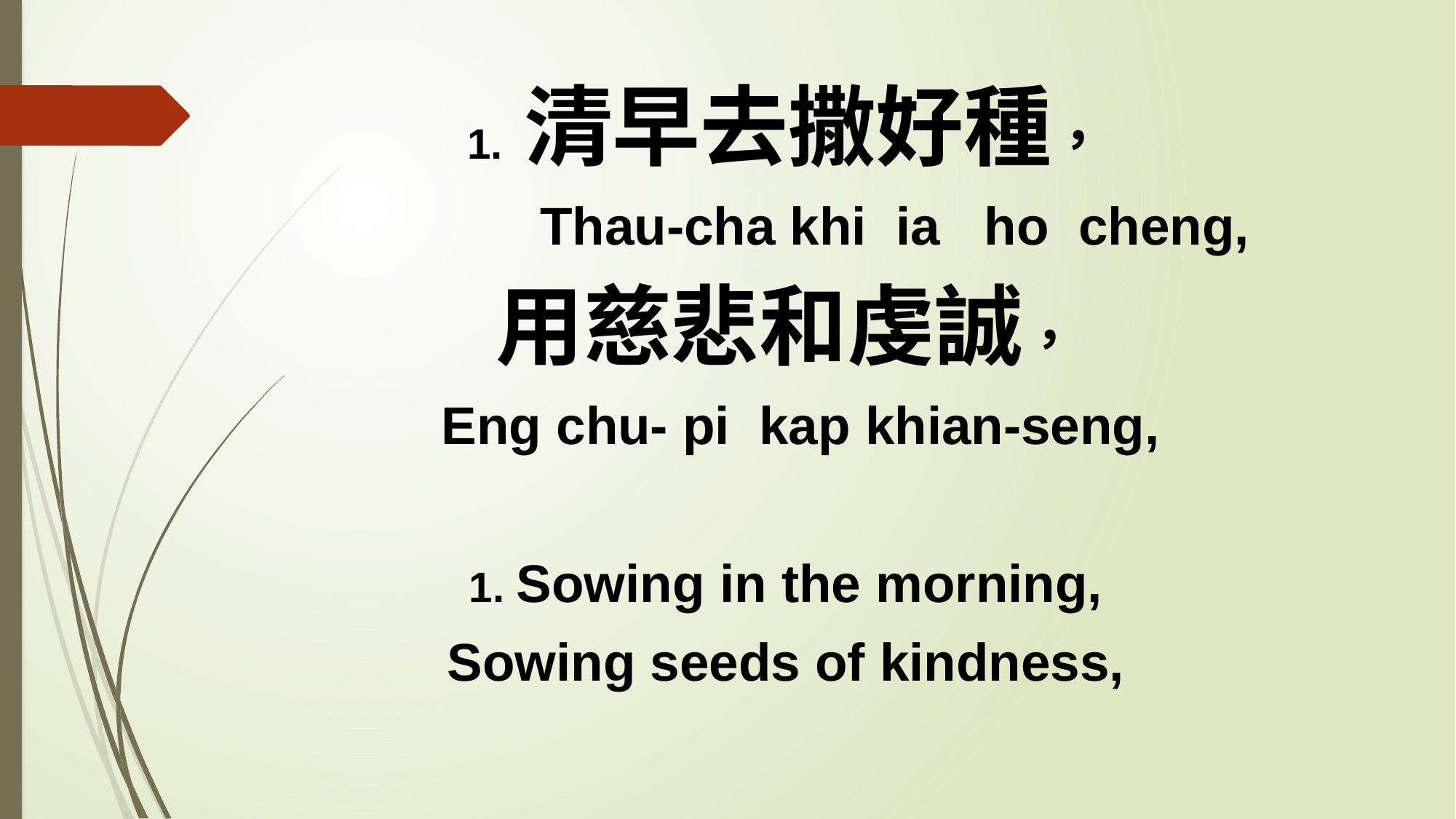

1. 清早去撒好種，
               Thau-cha khi  ia   ho  cheng,
用慈悲和虔誠，
  Eng chu- pi  kap khian-seng,

1. Sowing in the morning,
Sowing seeds of kindness,